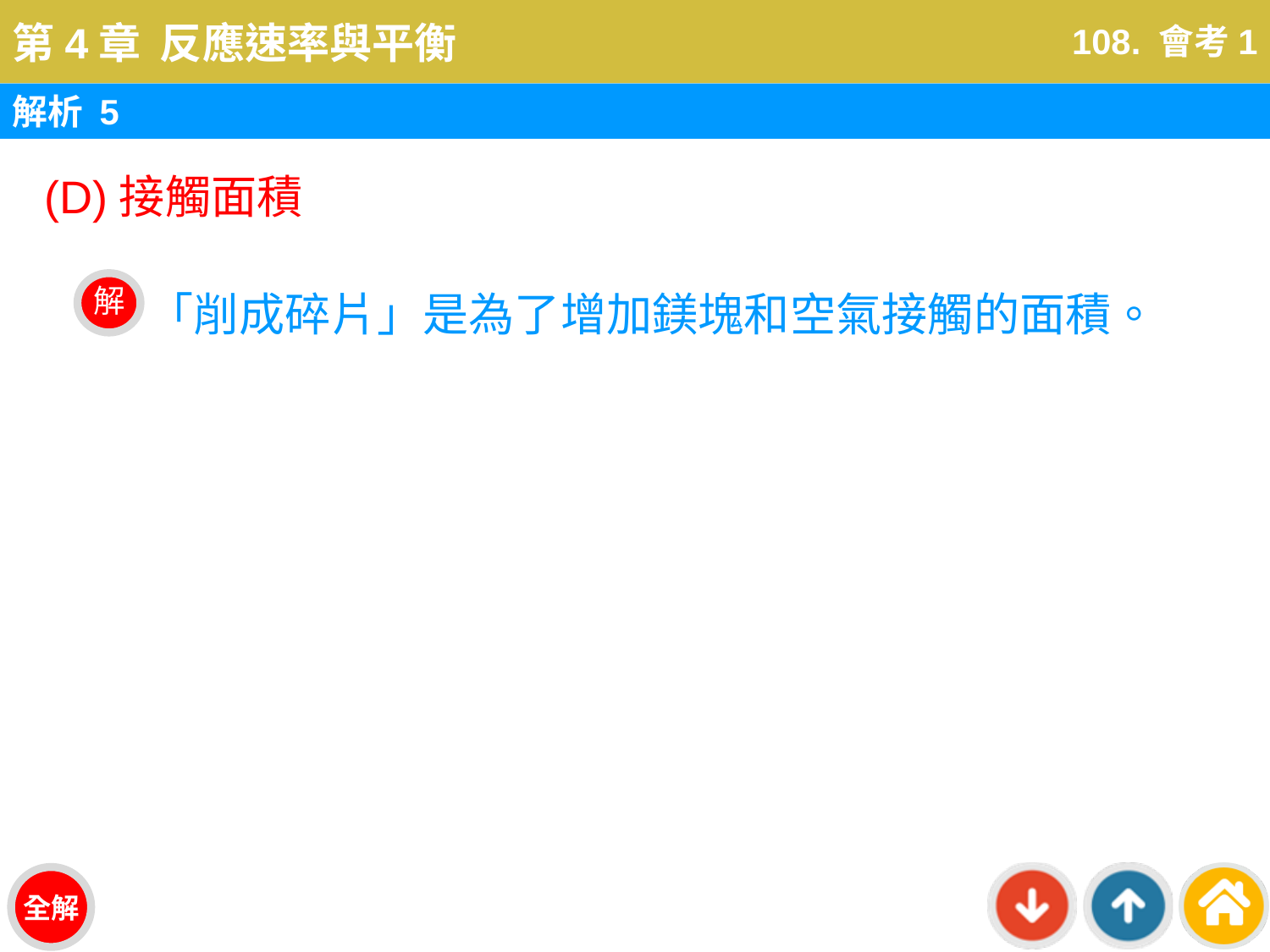

108. 會考1
解析 5
(D)接觸面積
「削成碎片」是為了增加鎂塊和空氣接觸的面積。
解
全解